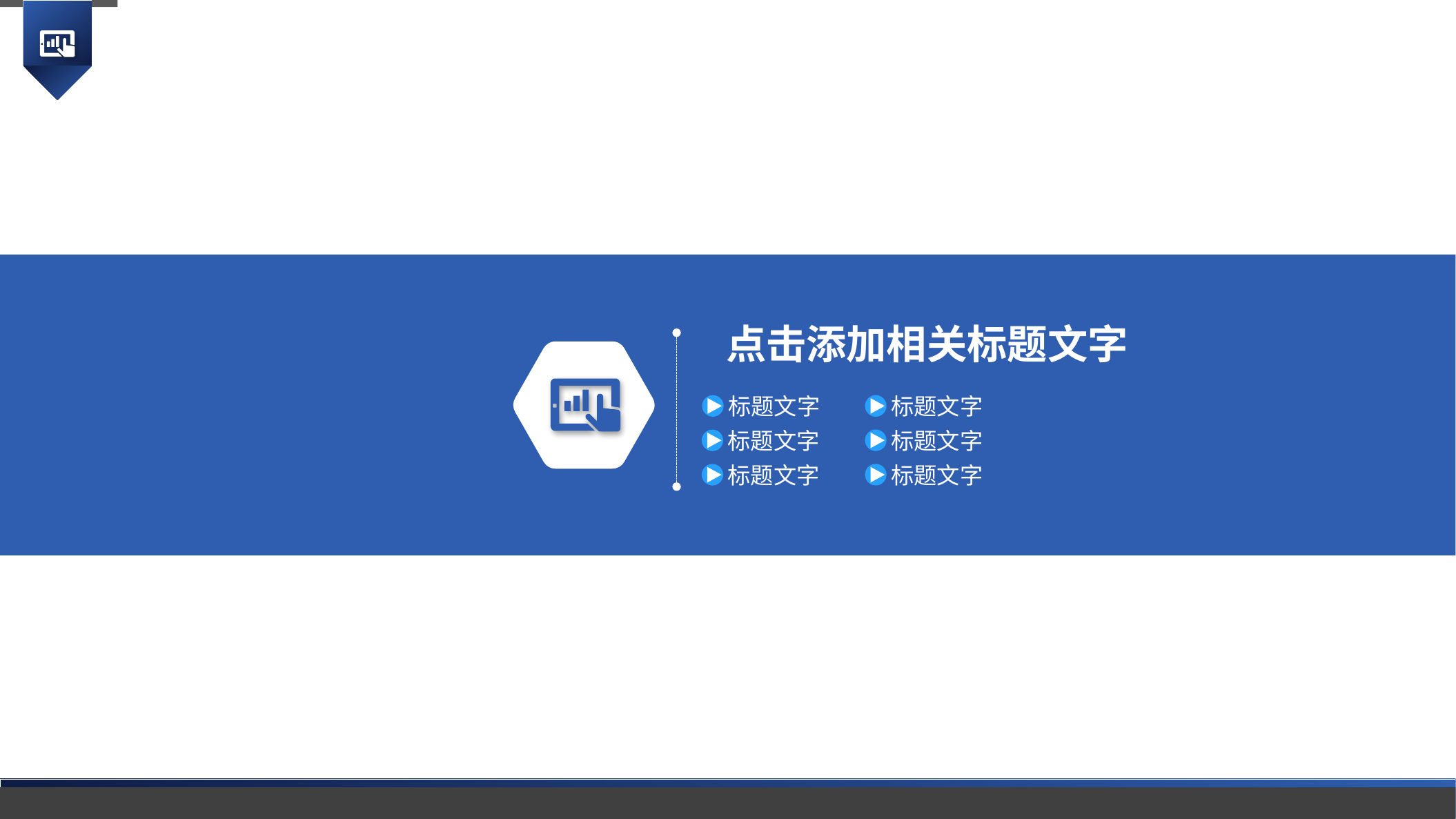

点击添加相关标题文字

标题文字

标题文字

标题文字

标题文字

标题文字

标题文字